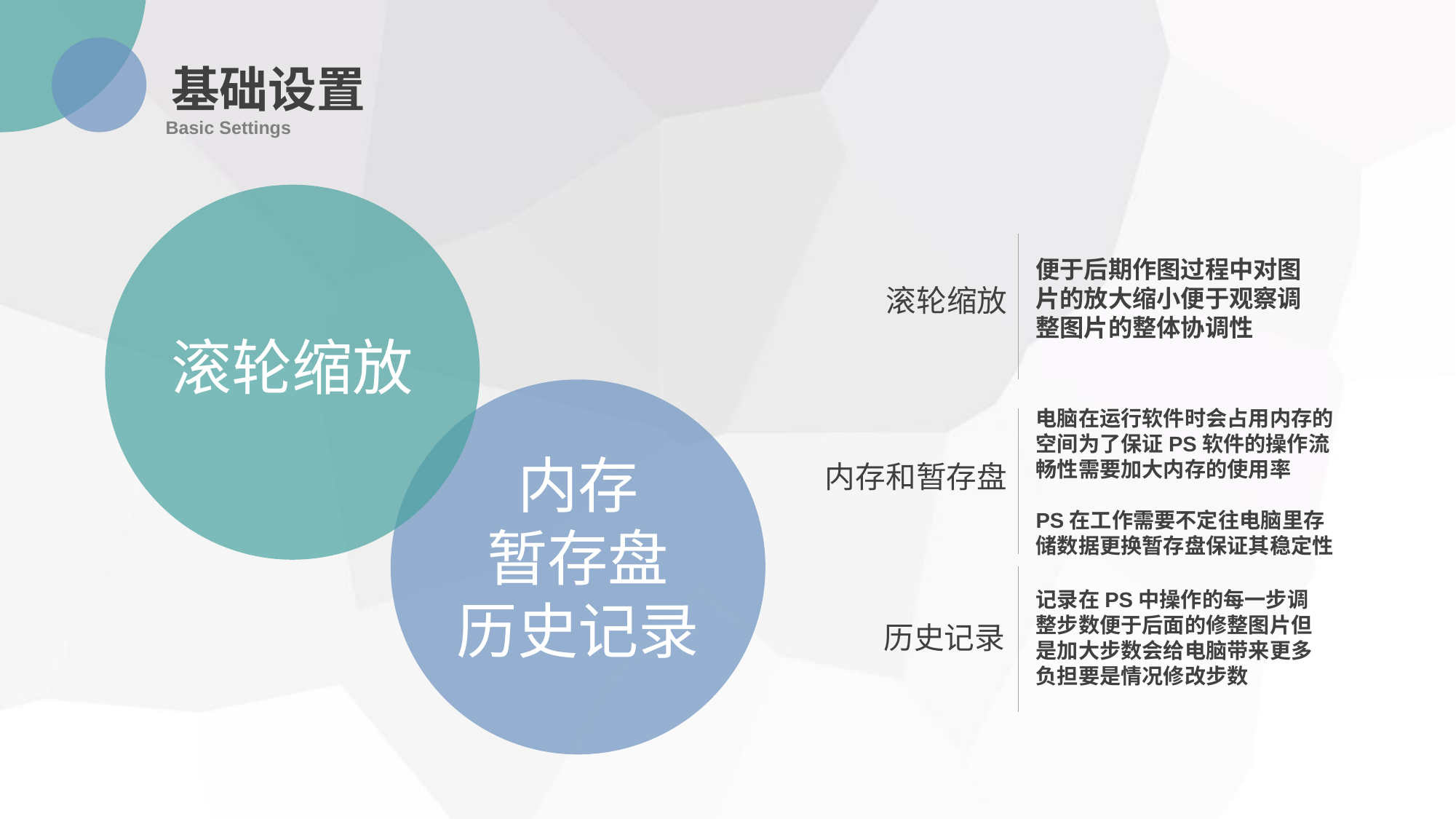

基础设置
Basic Settings

便于后期作图过程中对图片的放大缩小便于观察调整图片的整体协调性
滚轮缩放
滚轮缩放

电脑在运行软件时会占用内存的空间为了保证PS软件的操作流畅性需要加大内存的使用率

PS在工作需要不定往电脑里存储数据更换暂存盘保证其稳定性
内存
暂存盘
历史记录

内存和暂存盘
记录在PS中操作的每一步调整步数便于后面的修整图片但是加大步数会给电脑带来更多负担要是情况修改步数
历史记录